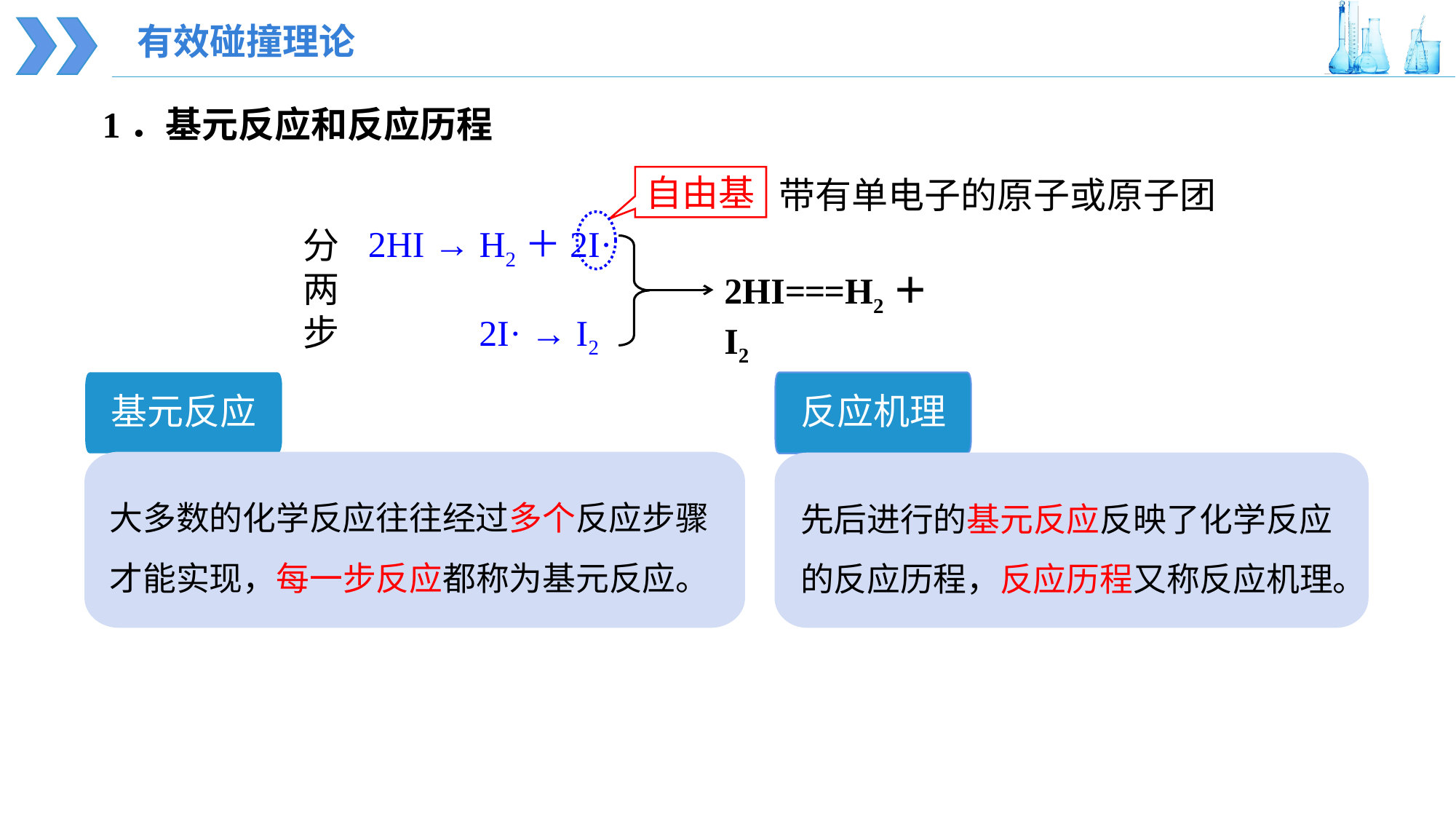

有效碰撞理论
1．基元反应和反应历程
自由基
带有单电子的原子或原子团

2HI → H2＋2I·
分两步

2HI===H2＋I2
2I· → I2
基元反应
反应机理
大多数的化学反应往往经过多个反应步骤才能实现，每一步反应都称为基元反应。
先后进行的基元反应反映了化学反应的反应历程，反应历程又称反应机理。